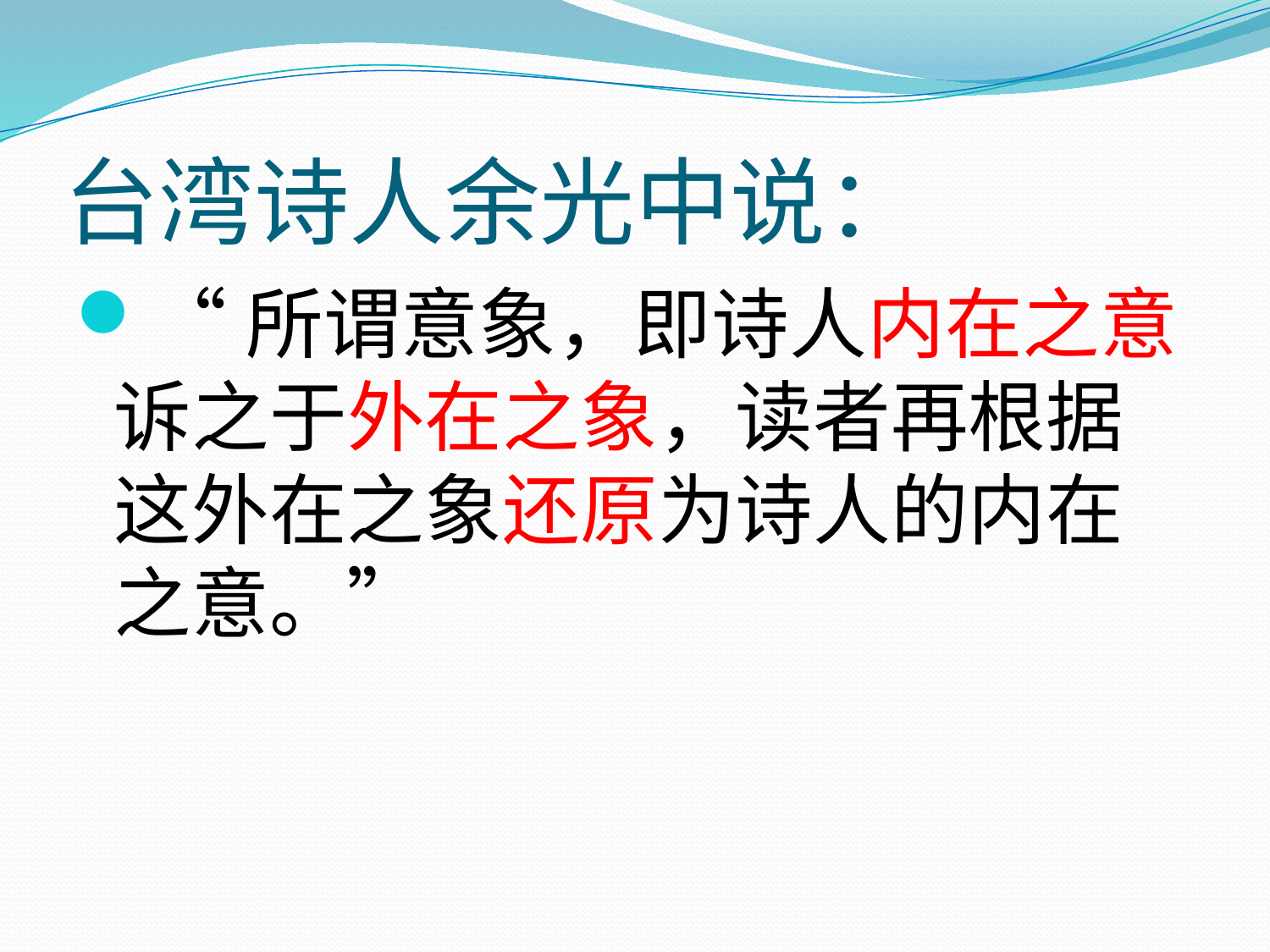

# 台湾诗人余光中说：
“所谓意象，即诗人内在之意诉之于外在之象，读者再根据这外在之象还原为诗人的内在之意。”